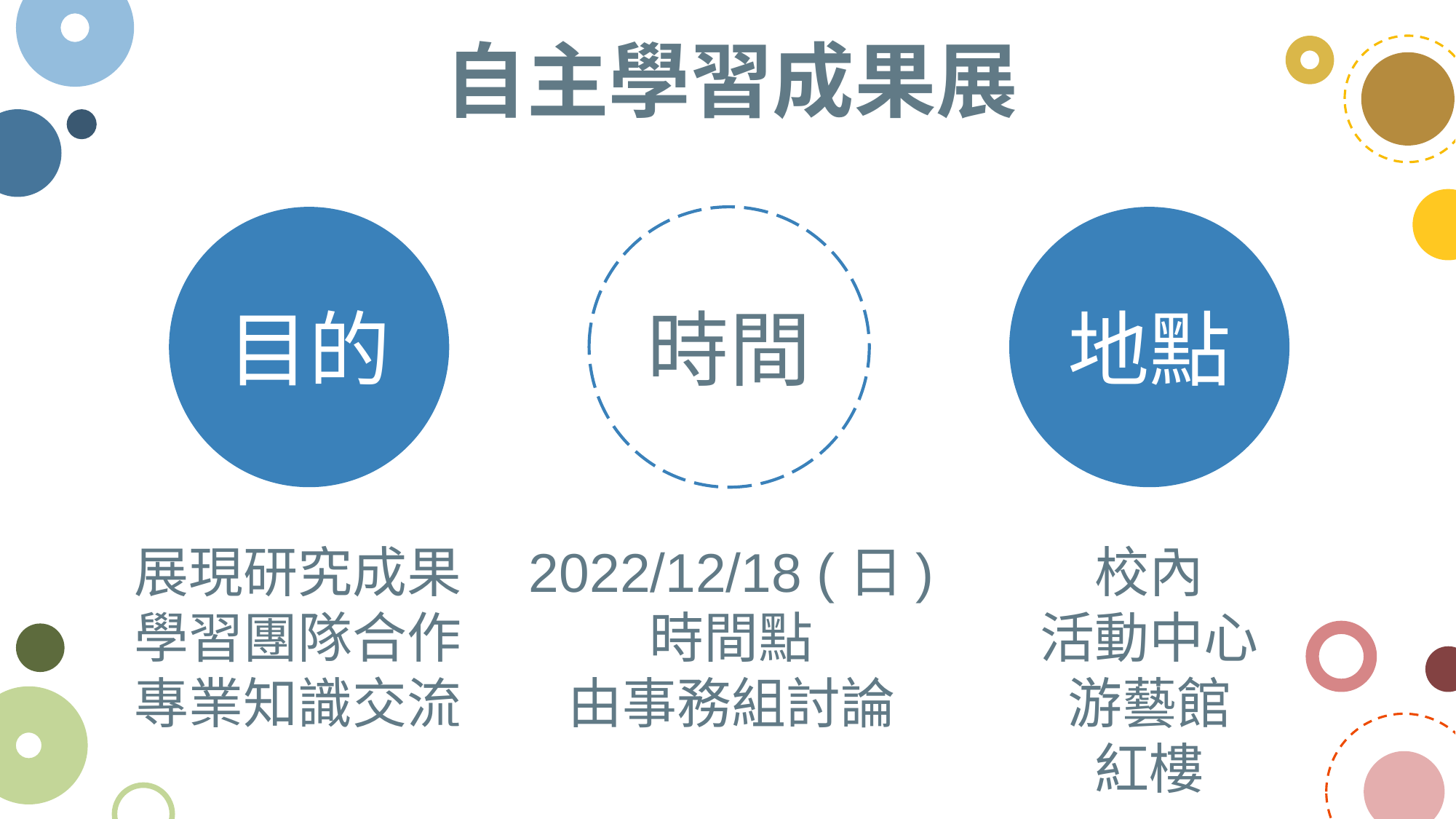

自主學習成果展
目的
時間
地點
展現研究成果
學習團隊合作
專業知識交流
2022/12/18 (日)
時間點
由事務組討論
校內
活動中心
游藝館
紅樓